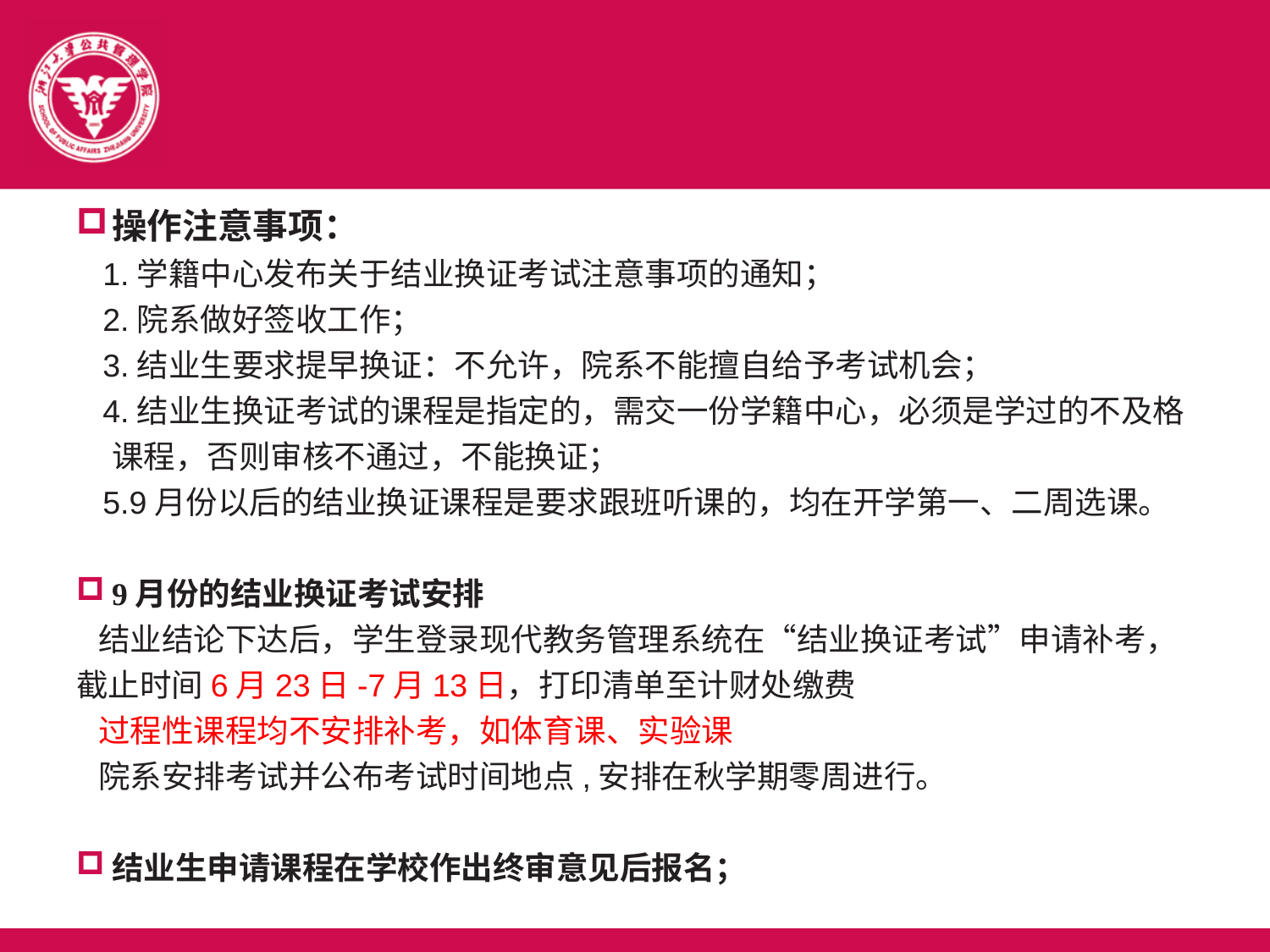

操作注意事项：
   1.学籍中心发布关于结业换证考试注意事项的通知；
   2.院系做好签收工作；
   3.结业生要求提早换证：不允许，院系不能擅自给予考试机会；
   4.结业生换证考试的课程是指定的，需交一份学籍中心，必须是学过的不及格课程，否则审核不通过，不能换证；
   5.9月份以后的结业换证课程是要求跟班听课的，均在开学第一、二周选课。

9月份的结业换证考试安排
  结业结论下达后，学生登录现代教务管理系统在“结业换证考试”申请补考，截止时间6月23日-7月13日，打印清单至计财处缴费
  过程性课程均不安排补考，如体育课、实验课
  院系安排考试并公布考试时间地点,安排在秋学期零周进行。

结业生申请课程在学校作出终审意见后报名；